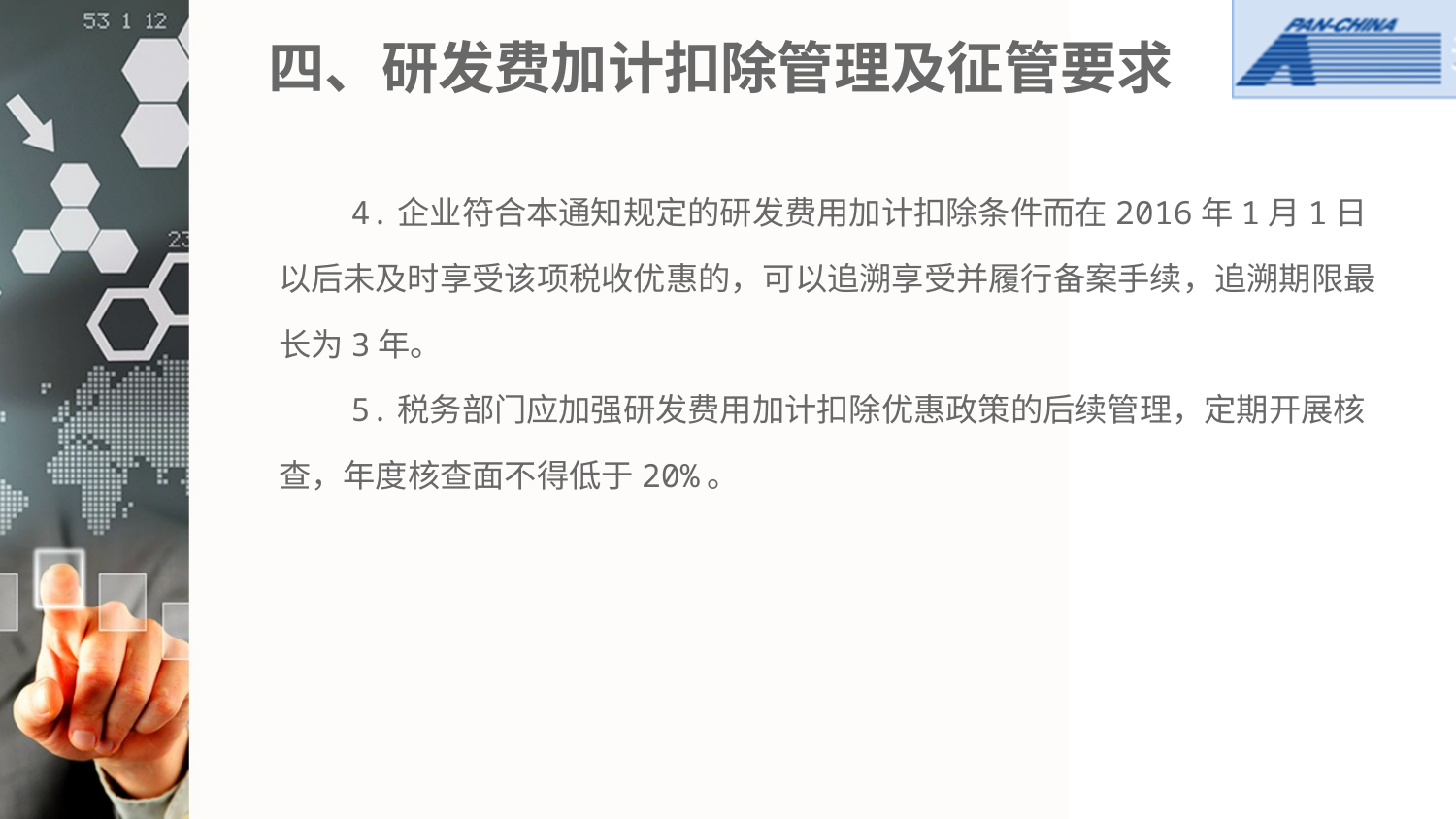

# 四、研发费加计扣除管理及征管要求

　　4.企业符合本通知规定的研发费用加计扣除条件而在2016年1月1日以后未及时享受该项税收优惠的，可以追溯享受并履行备案手续，追溯期限最长为3年。
　　5.税务部门应加强研发费用加计扣除优惠政策的后续管理，定期开展核查，年度核查面不得低于20%。